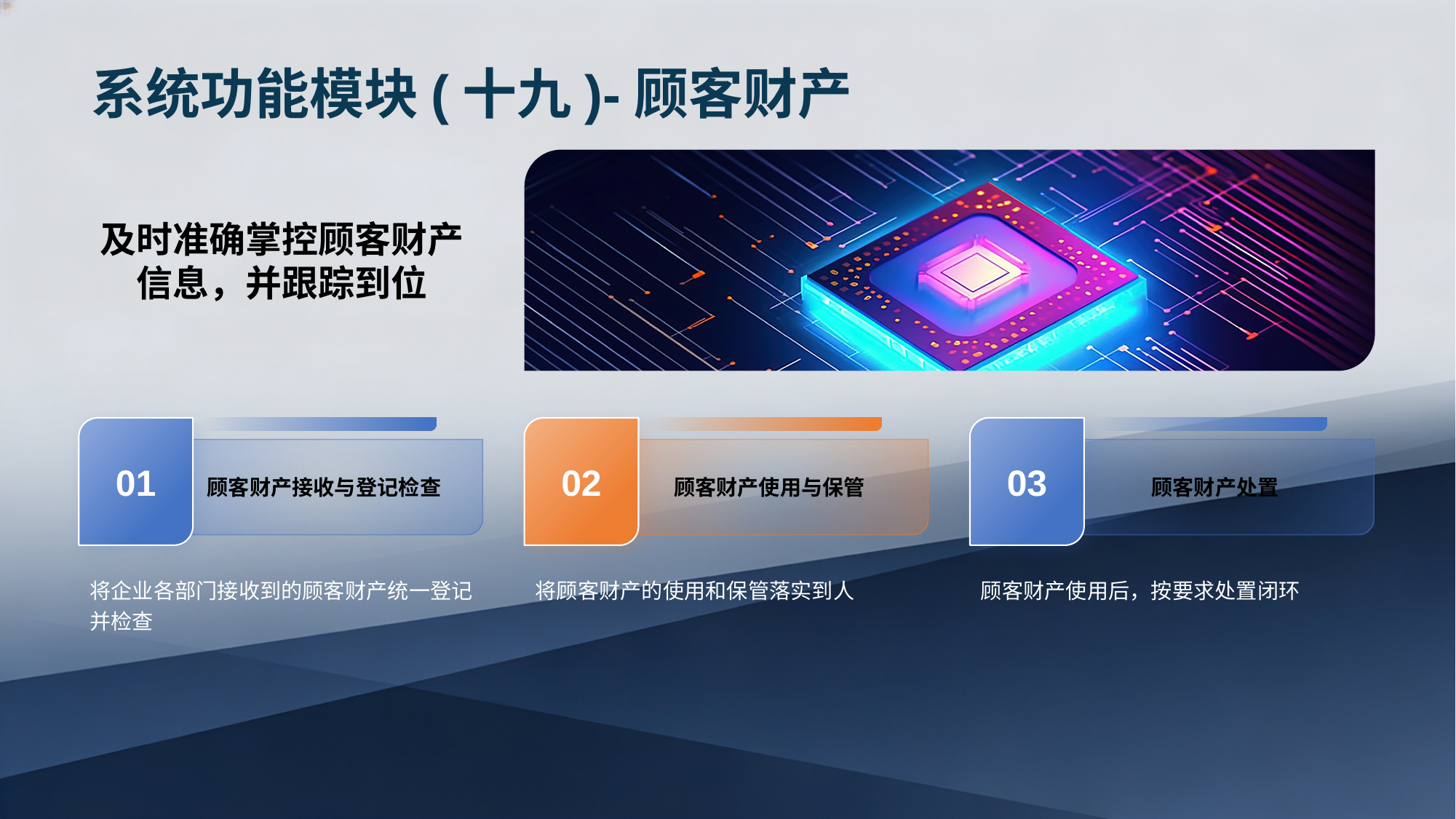

系统功能模块(十九)-顾客财产

及时准确掌控顾客财产信息，并跟踪到位

01

02

03

顾客财产接收与登记检查
顾客财产使用与保管
顾客财产处置
将企业各部门接收到的顾客财产统一登记并检查
将顾客财产的使用和保管落实到人
顾客财产使用后，按要求处置闭环